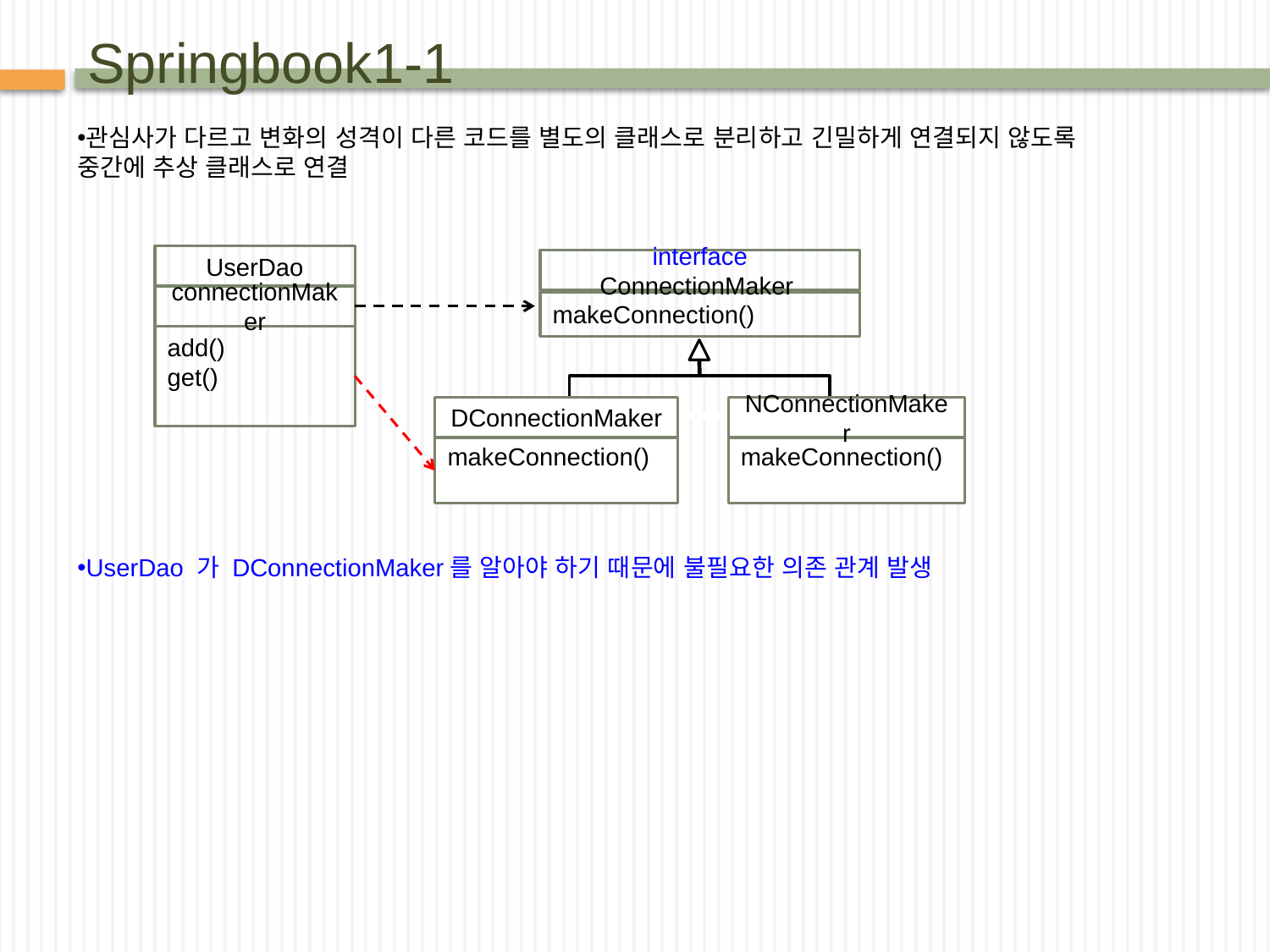

# Springbook1-1
관심사가 다르고 변화의 성격이 다른 코드를 별도의 클래스로 분리하고 긴밀하게 연결되지 않도록 중간에 추상 클래스로 연결

UserDao
connectionMaker
add()
get()

interface ConnectionMaker
makeConnection()

DConnectionMaker
makeConnection()

NConnectionMaker
makeConnection()

UserDao 가 DConnectionMaker를 알아야 하기 때문에 불필요한 의존 관계 발생